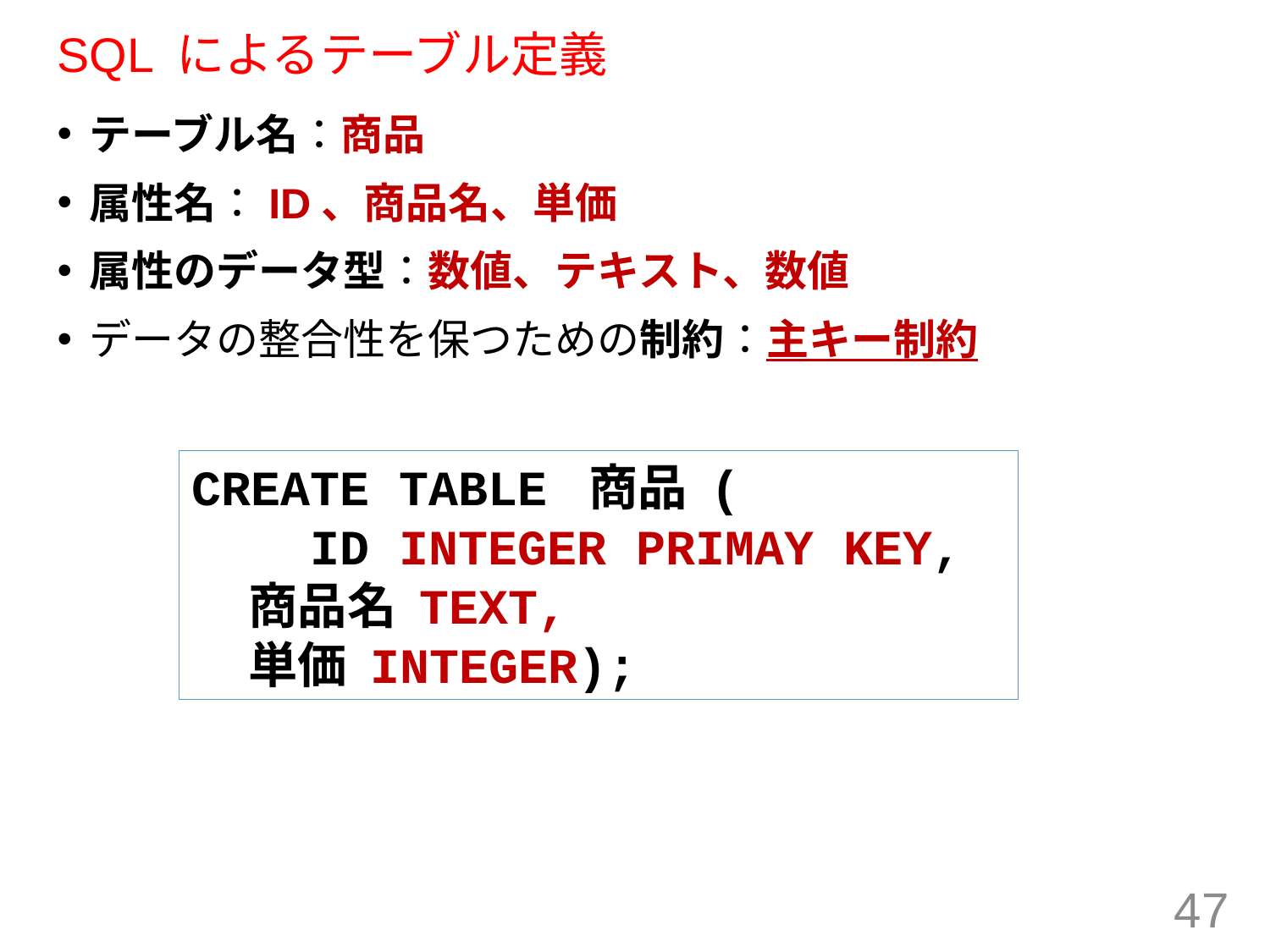

# SQL によるテーブル定義
テーブル名：商品
属性名：ID、商品名、単価
属性のデータ型：数値、テキスト、数値
データの整合性を保つための制約：主キー制約

CREATE TABLE 商品 (
    ID INTEGER PRIMAY KEY,
    商品名 TEXT,
    単価 INTEGER);
47